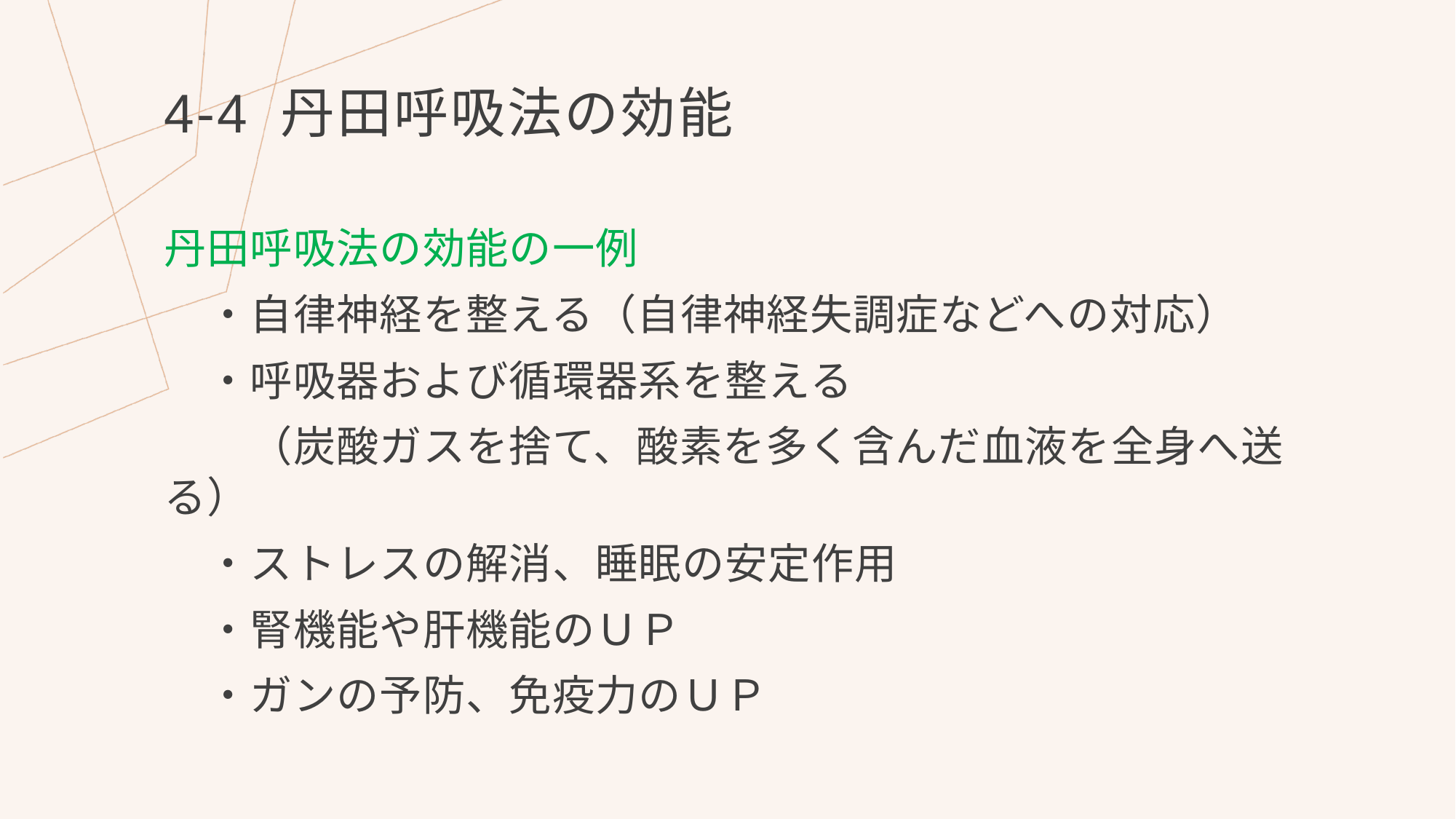

# 4-4 丹田呼吸法の効能
丹田呼吸法の効能の一例
　・自律神経を整える（自律神経失調症などへの対応）
　・呼吸器および循環器系を整える
　　（炭酸ガスを捨て、酸素を多く含んだ血液を全身へ送る）
　・ストレスの解消、睡眠の安定作用
　・腎機能や肝機能のＵＰ
　・ガンの予防、免疫力のＵＰ